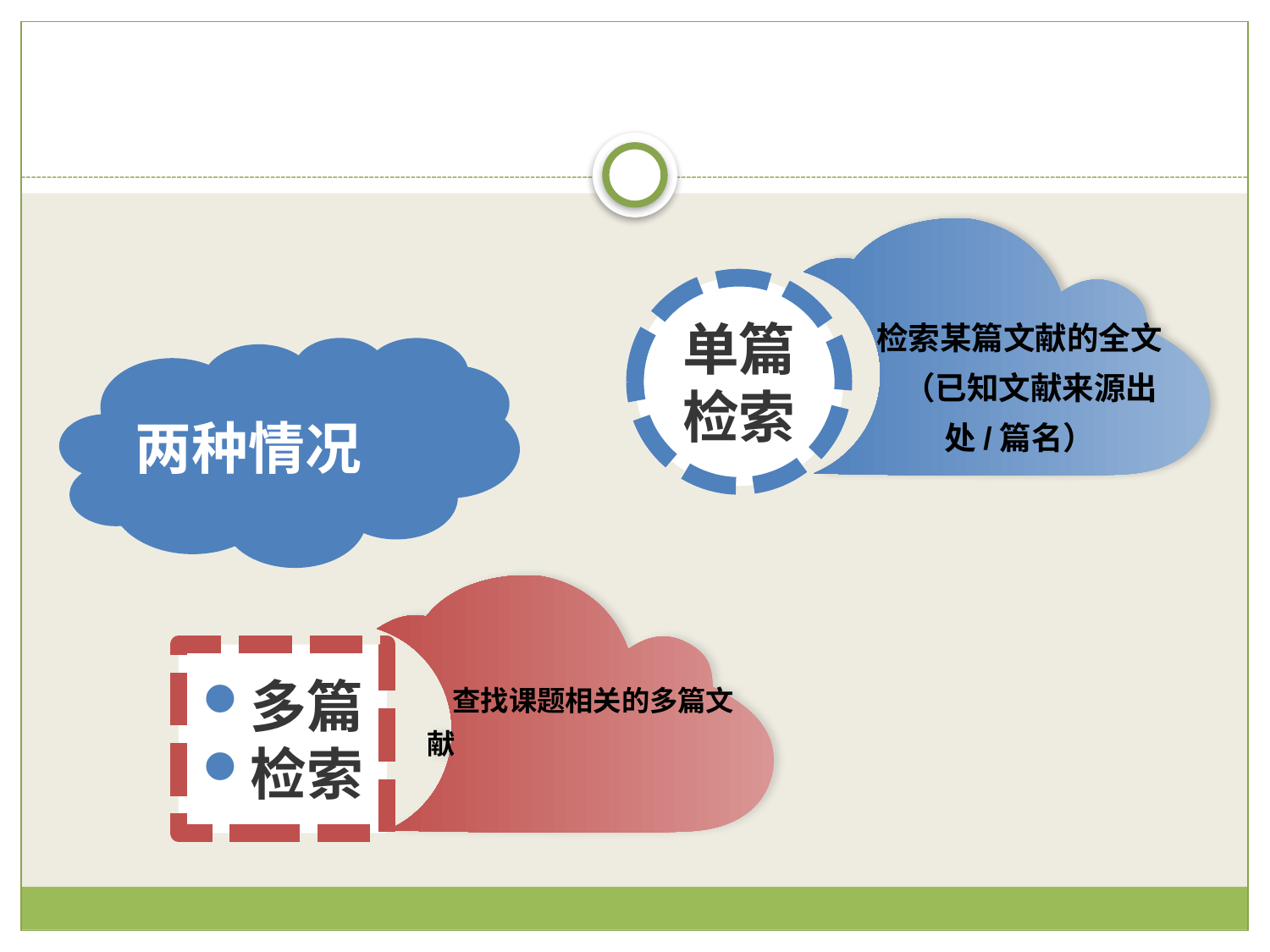

检索某篇文献的全文
  （已知文献来源出处/篇名）
单篇
检索
两种情况
   查找课题相关的多篇文献

多篇
检索